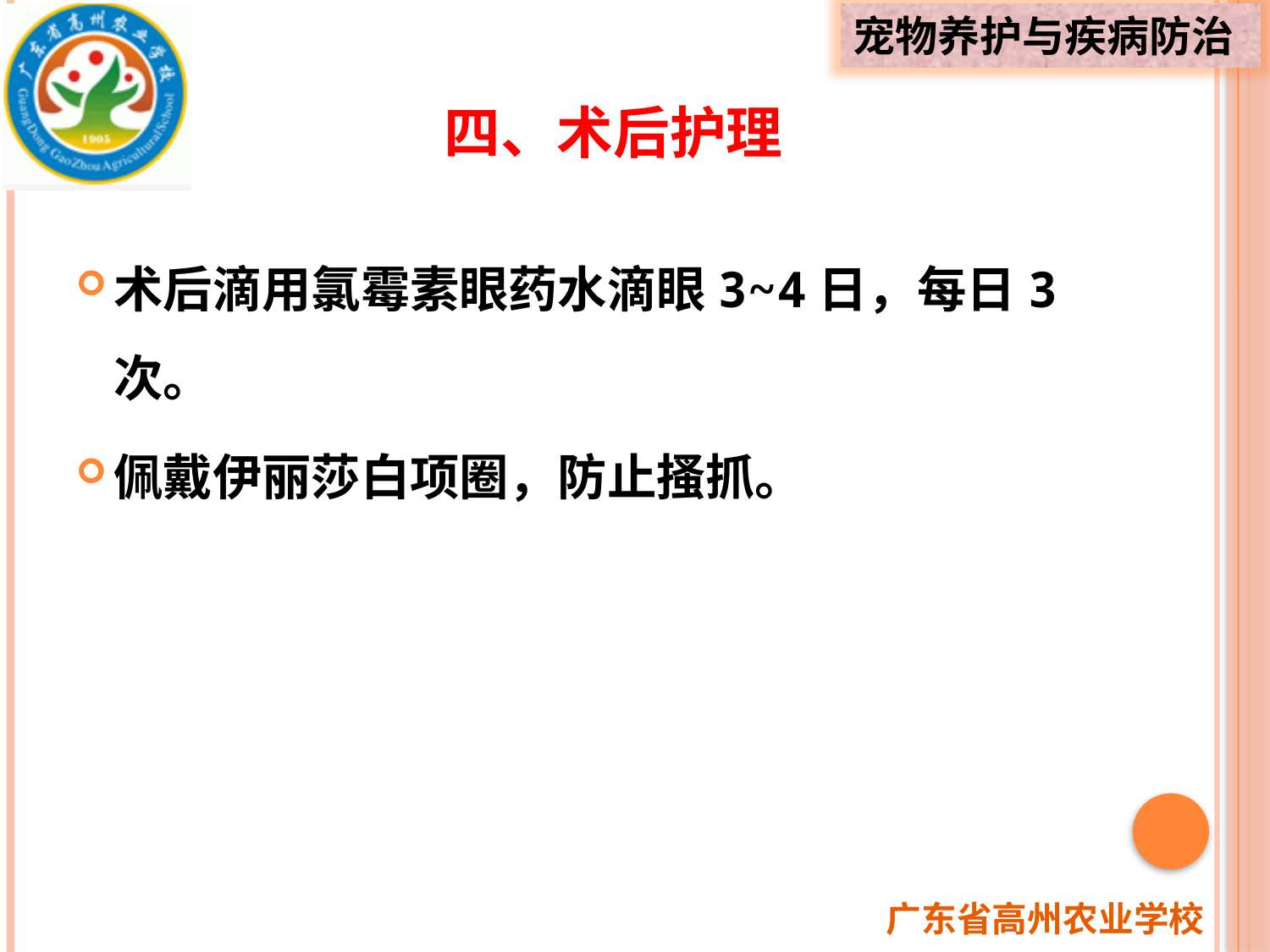

四、术后护理
术后滴用氯霉素眼药水滴眼3~4日，每日3次。
佩戴伊丽莎白项圈，防止搔抓。